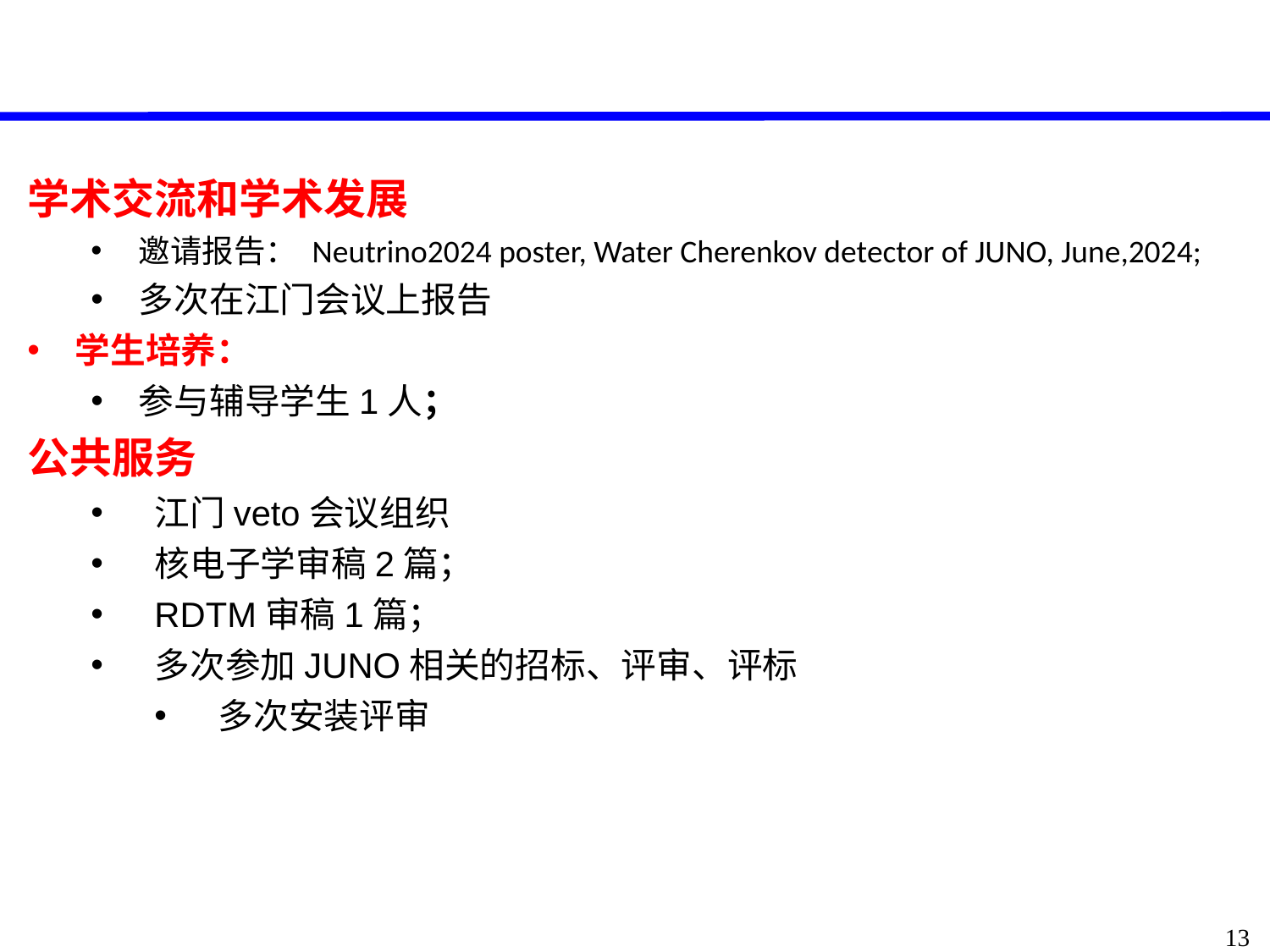

学术交流和学术发展
邀请报告： Neutrino2024 poster, Water Cherenkov detector of JUNO, June,2024;
多次在江门会议上报告
学生培养：
参与辅导学生1人；
公共服务
江门veto会议组织
核电子学审稿2篇；
RDTM审稿1篇；
多次参加JUNO相关的招标、评审、评标
多次安装评审

13